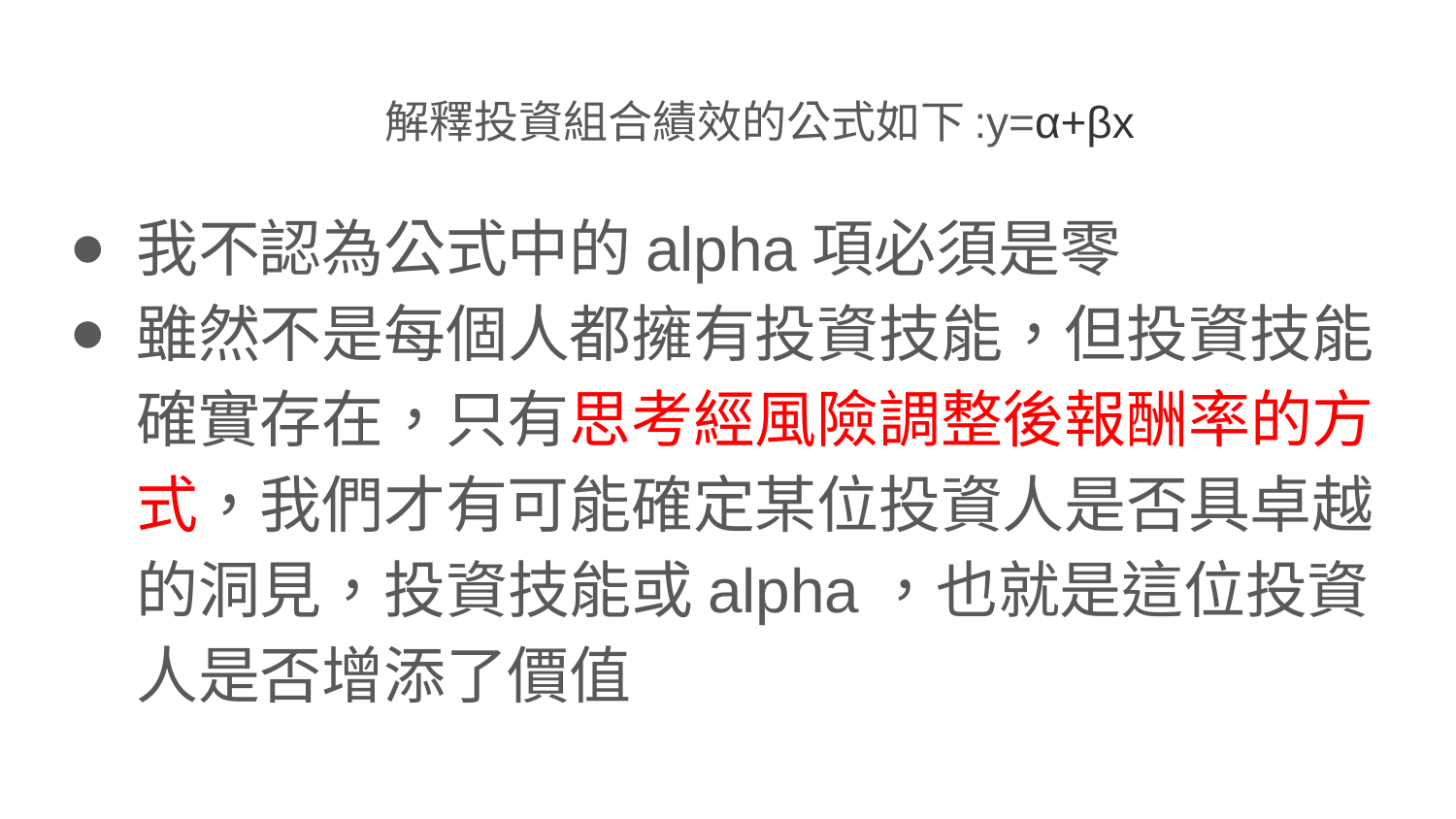

# 解釋投資組合績效的公式如下:y=α+βx
我不認為公式中的alpha項必須是零
雖然不是每個人都擁有投資技能，但投資技能確實存在，只有思考經風險調整後報酬率的方式，我們才有可能確定某位投資人是否具卓越的洞見，投資技能或alpha，也就是這位投資人是否增添了價值